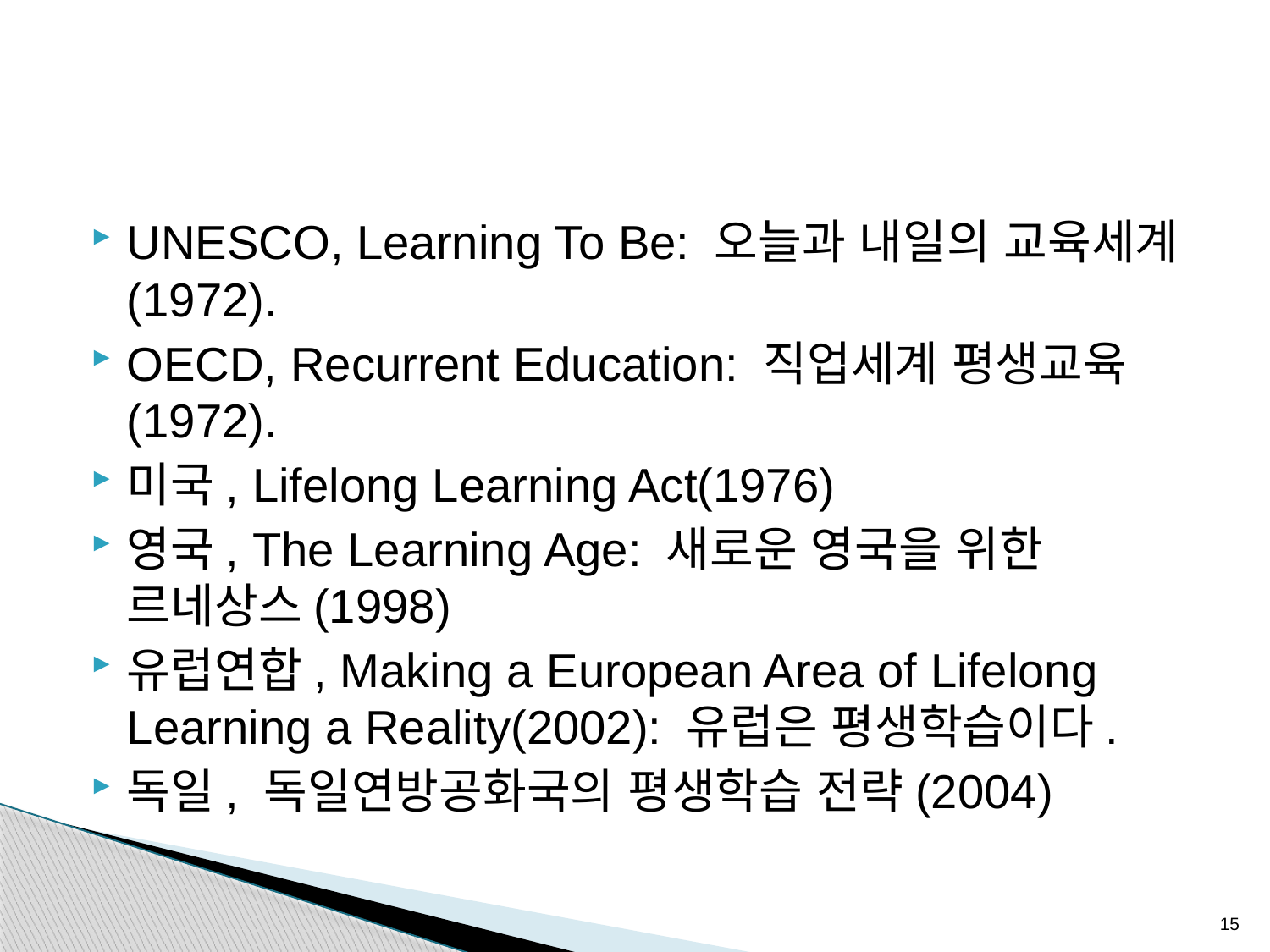

#
UNESCO, Learning To Be: 오늘과 내일의 교육세계(1972).
OECD, Recurrent Education: 직업세계 평생교육(1972).
미국, Lifelong Learning Act(1976)
영국, The Learning Age: 새로운 영국을 위한 르네상스(1998)
유럽연합, Making a European Area of Lifelong Learning a Reality(2002): 유럽은 평생학습이다.
독일, 독일연방공화국의 평생학습 전략(2004)

15